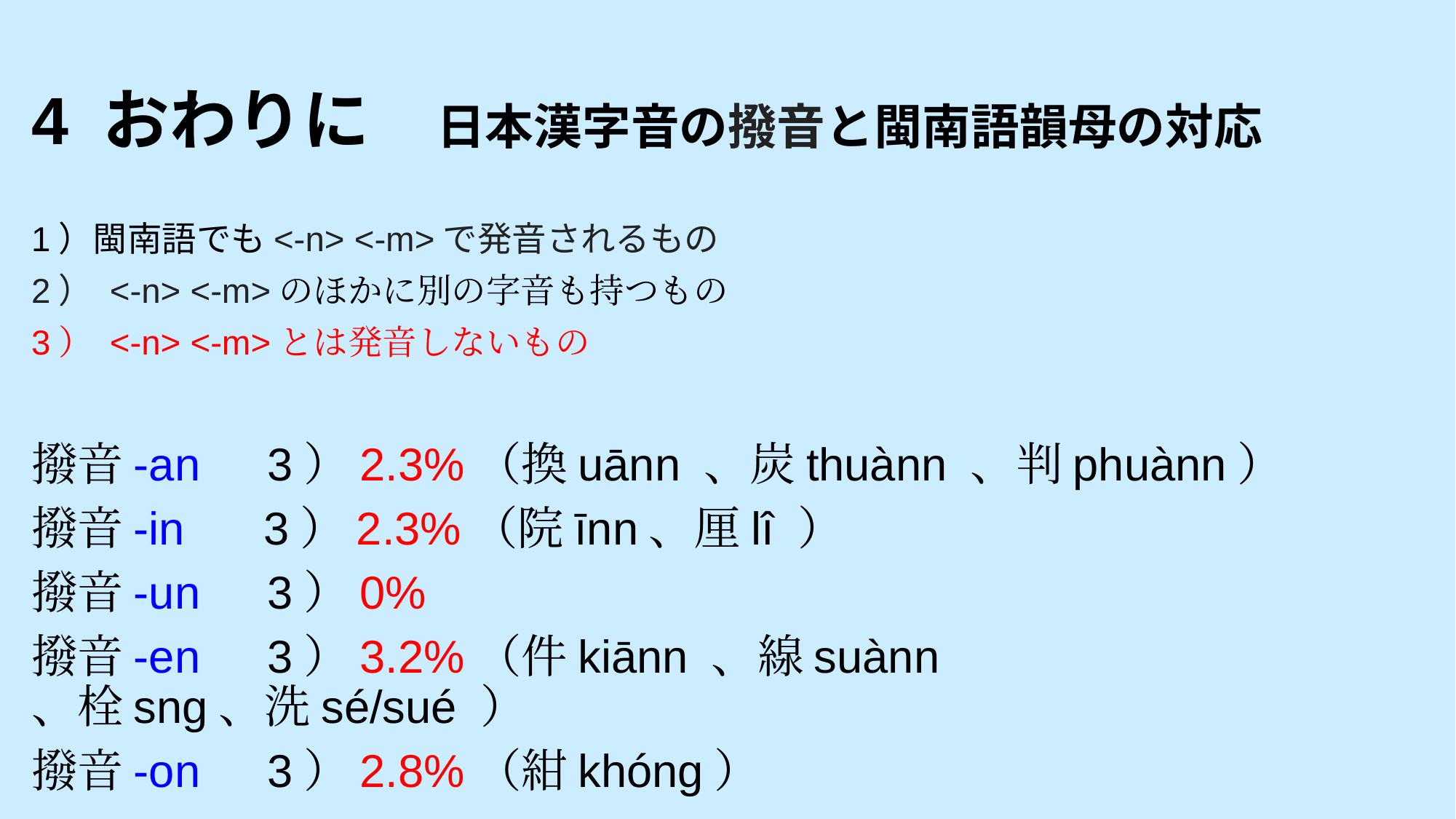

# 4 おわりに　日本漢字音の撥音と閩南語韻母の対応
1）閩南語でも<-n> <-m>で発音されるもの
2） <-n> <-m>のほかに別の字音も持つもの
3） <-n> <-m>とは発音しないもの

撥音-an　3）2.3%（換uānn 、炭thuànn 、判phuànn）
撥音-in　 3）2.3%（院īnn、厘lî ）
撥音-un　3）0%
撥音-en　3）3.2%（件kiānn 、線suànn 、栓sng、洗sé/sué ）
撥音-on　3）2.8%（紺khóng）